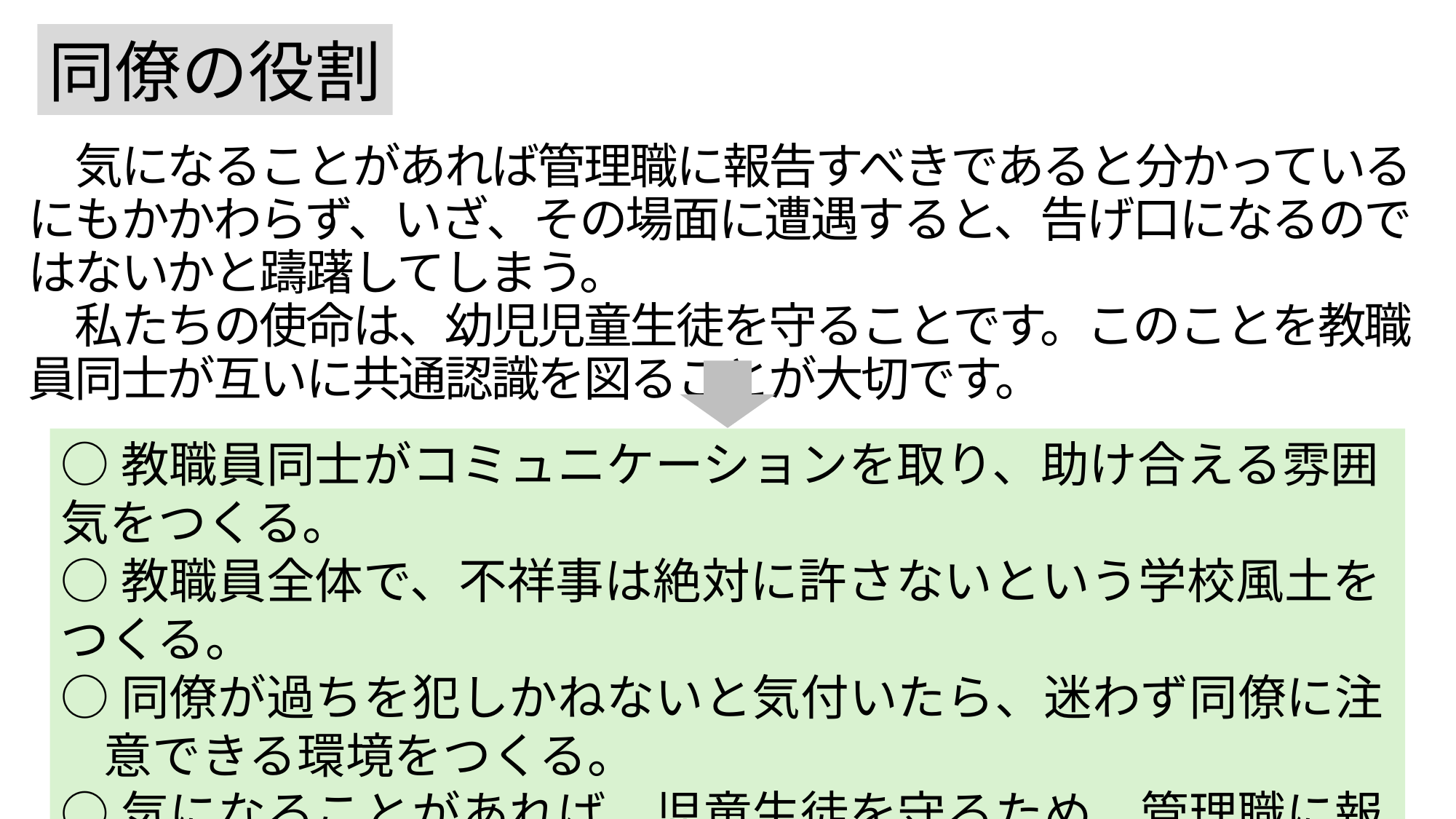

同僚の役割
　気になることがあれば管理職に報告すべきであると分かっているにもかかわらず、いざ、その場面に遭遇すると、告げ口になるのではないかと躊躇してしまう。
　私たちの使命は、幼児児童生徒を守ることです。このことを教職員同士が互いに共通認識を図ることが大切です。

○教職員同士がコミュニケーションを取り、助け合える雰囲気をつくる。
○教職員全体で、不祥事は絶対に許さないという学校風土をつくる。
○同僚が過ちを犯しかねないと気付いたら、迷わず同僚に注意できる環境をつくる。
○気になることがあれば、児童生徒を守るため、管理職に報告できる環境をつくる。